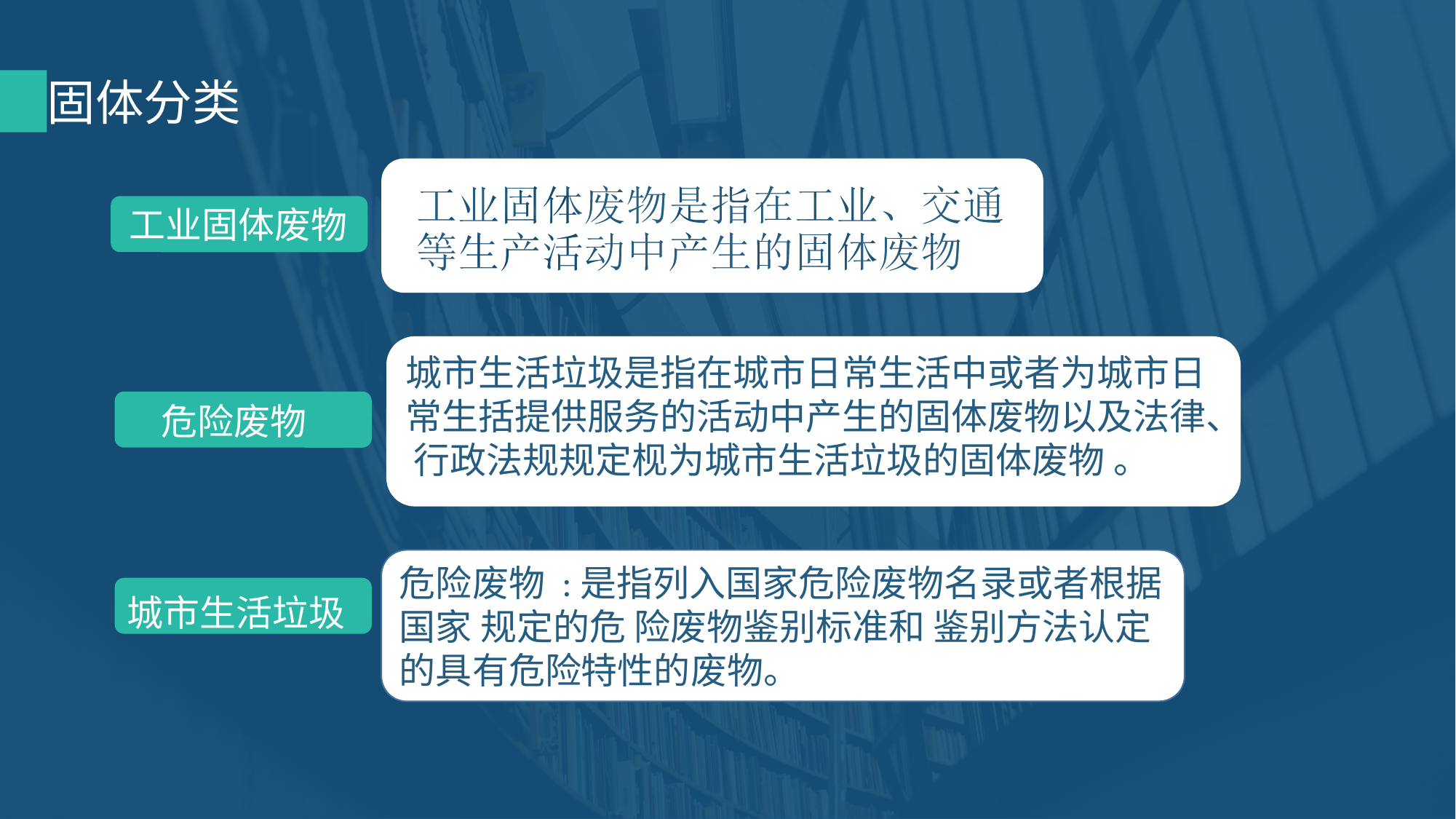

固体分类

工业固体废物

危险废物

城市生活垃圾

城市生活垃圾是指在城市日常生活中或者为城市日常生括提供服务的活动中产生的固体废物以及法律、 行政法规规定枧为城市生活垃圾的固体废物 。
危险废物 :是指列入国家危险废物名录或者根据 国家 规定的危 险废物鉴别标准和 鉴别方法认定的具有危险特性的废物。